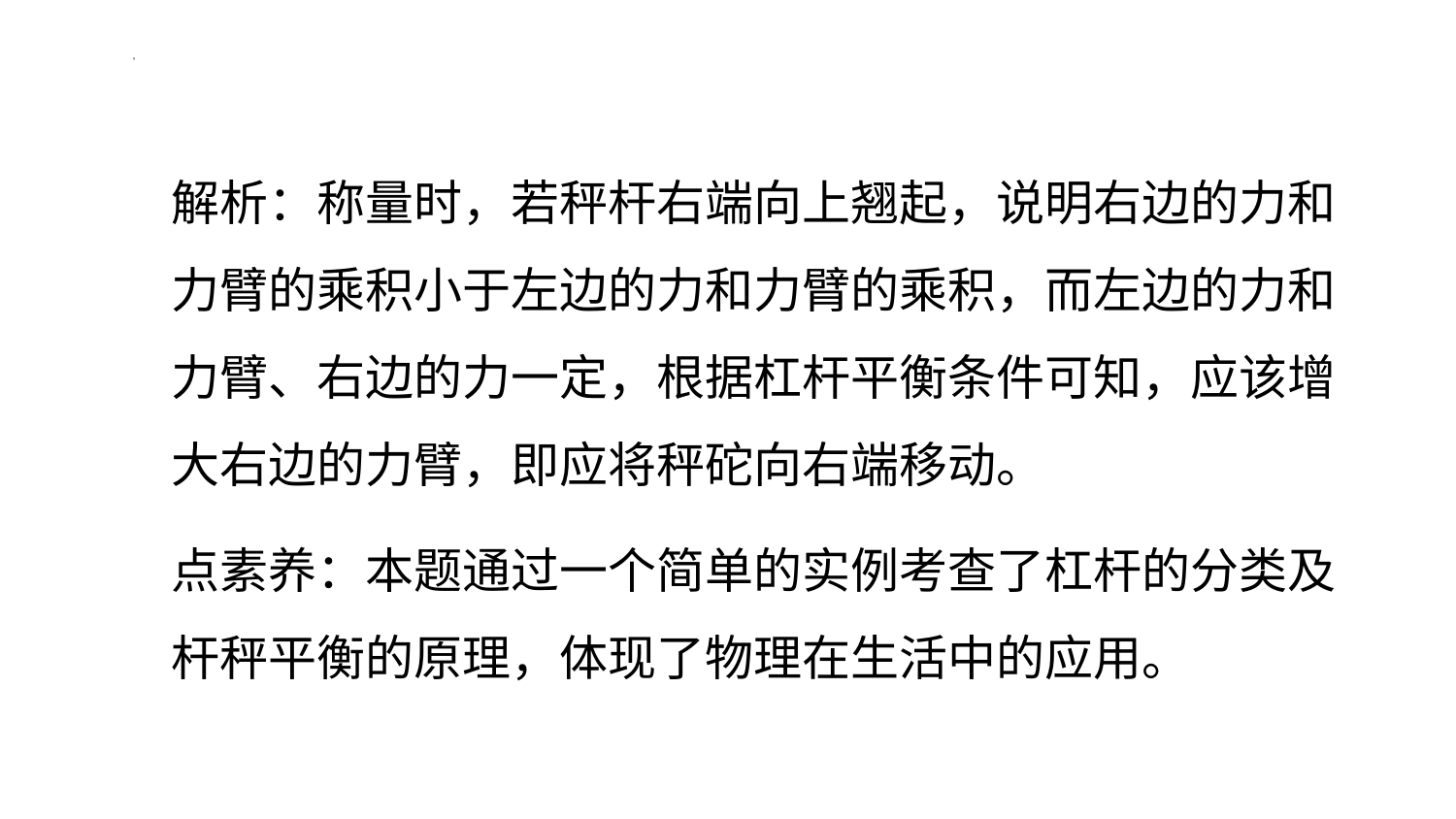

感悟新知
解析：称量时，若秤杆右端向上翘起，说明右边的力和力臂的乘积小于左边的力和力臂的乘积，而左边的力和力臂、右边的力一定，根据杠杆平衡条件可知，应该增大右边的力臂，即应将秤砣向右端移动。
点素养：本题通过一个简单的实例考查了杠杆的分类及
杆秤平衡的原理，体现了物理在生活中的应用。